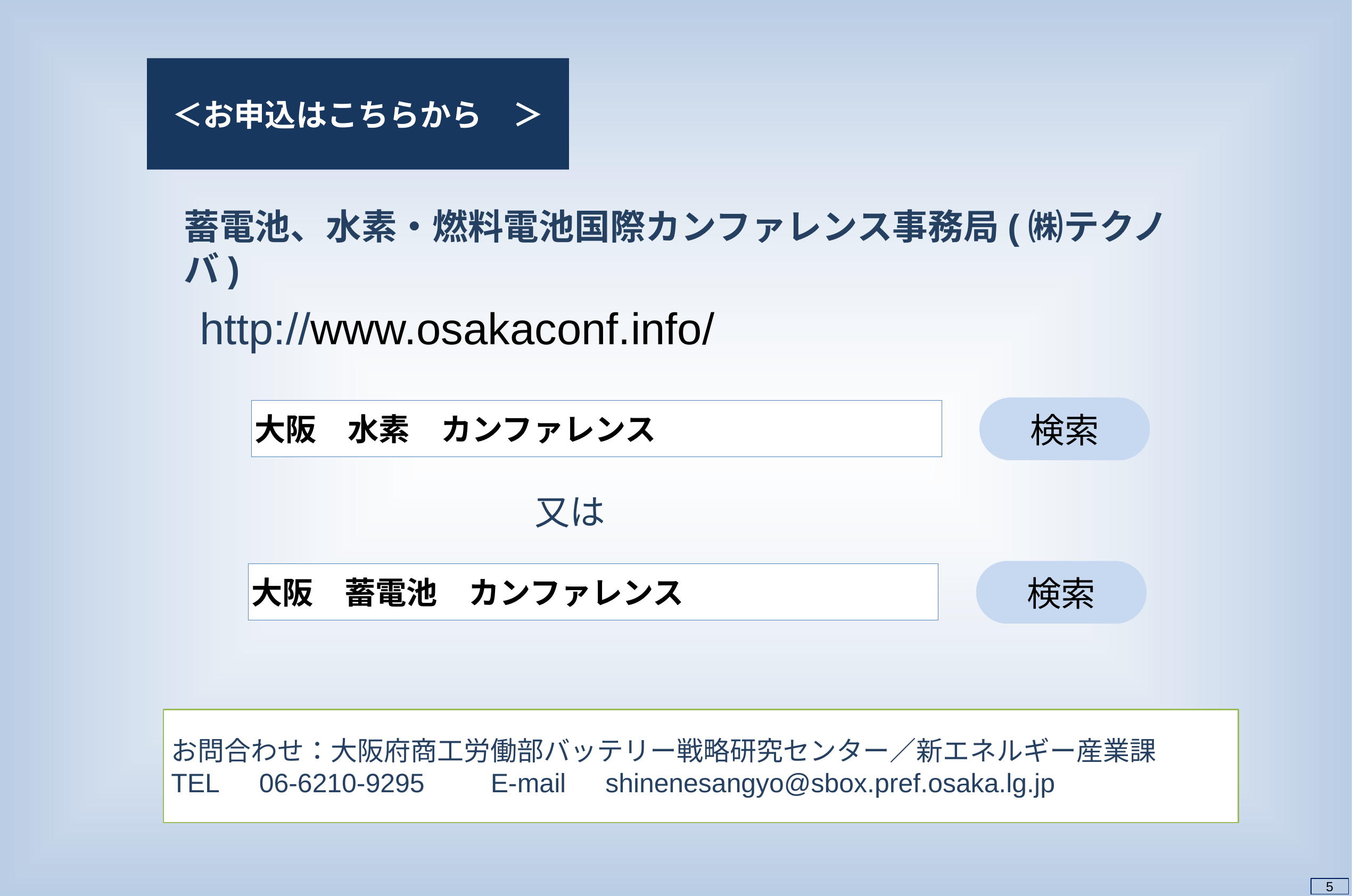

＜お申込はこちらから　＞
蓄電池、水素・燃料電池国際カンファレンス事務局(㈱テクノバ)
http://www.osakaconf.info/
検索
大阪　水素　カンファレンス
又は
検索
大阪　蓄電池　カンファレンス
お問合わせ：大阪府商工労働部バッテリー戦略研究センター／新エネルギー産業課
TEL　06-6210-9295　　E-mail　shinenesangyo@sbox.pref.osaka.lg.jp
5